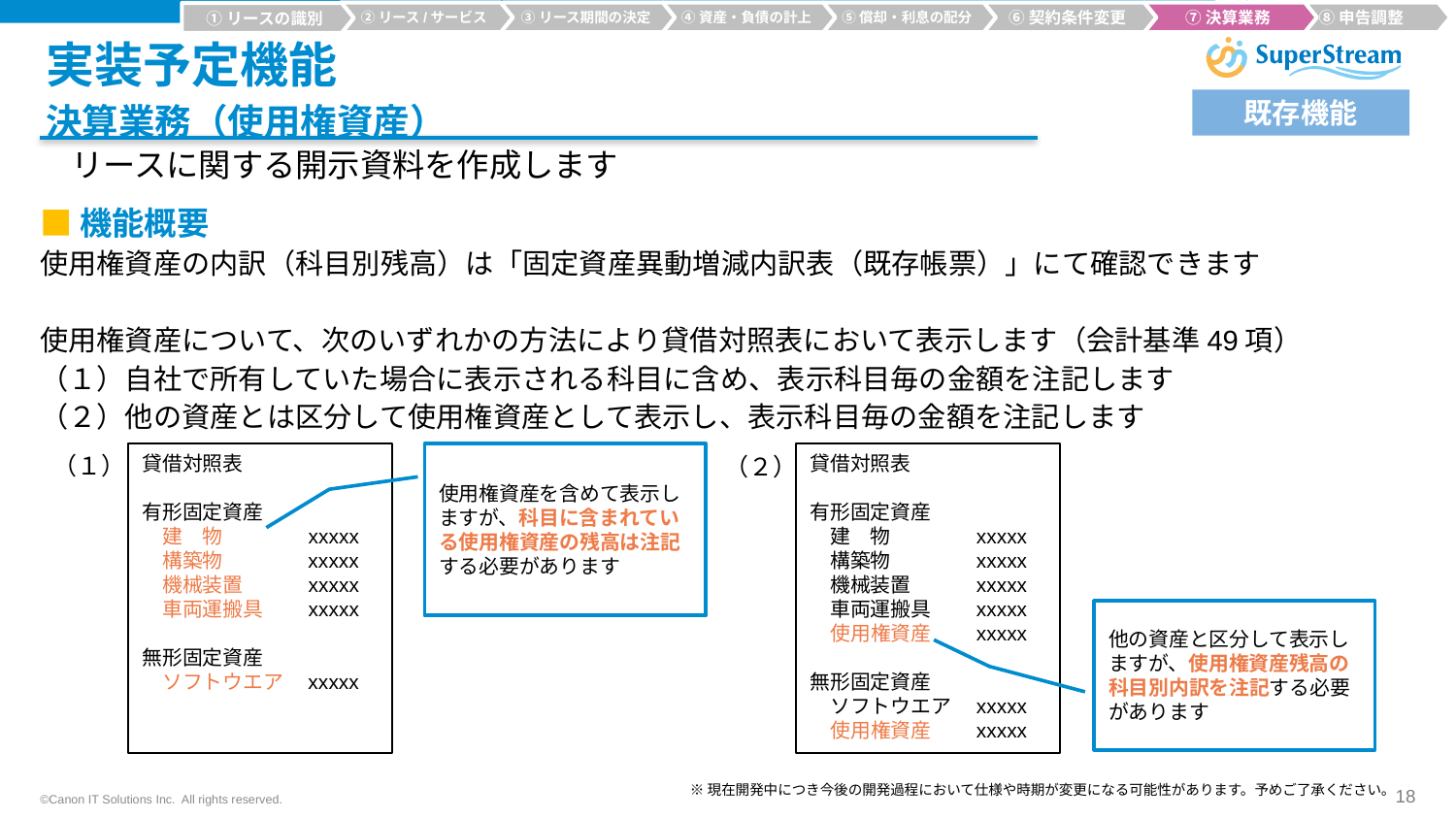

②リース/サービス
③リース期間の決定
④資産・負債の計上
⑤償却・利息の配分
⑥契約条件変更
⑦決算業務
⑧申告調整
①リースの識別
# 実装予定機能
既存機能
決算業務（使用権資産）
リースに関する開示資料を作成します
■機能概要
使用権資産の内訳（科目別残高）は「固定資産異動増減内訳表（既存帳票）」にて確認できます

使用権資産について、次のいずれかの方法により貸借対照表において表示します（会計基準49項）
（１）自社で所有していた場合に表示される科目に含め、表示科目毎の金額を注記します
（２）他の資産とは区分して使用権資産として表示し、表示科目毎の金額を注記します

（１）
貸借対照表

有形固定資産
　建　物　　　　xxxxx
　構築物　　　　xxxxx
　機械装置　　　xxxxx
　車両運搬具　　xxxxx

無形固定資産
　ソフトウエア　xxxxx
使用権資産を含めて表示しますが、科目に含まれている使用権資産の残高は注記する必要があります
貸借対照表

有形固定資産
　建　物　　　　xxxxx
　構築物　　　　xxxxx
　機械装置　　　xxxxx
　車両運搬具　　xxxxx
　使用権資産　　xxxxx

無形固定資産
　ソフトウエア　xxxxx
　使用権資産　　xxxxx
（２）
他の資産と区分して表示しますが、使用権資産残高の科目別内訳を注記する必要があります
※現在開発中につき今後の開発過程において仕様や時期が変更になる可能性があります。予めご了承ください。
©Canon IT Solutions Inc.  All rights reserved.
18